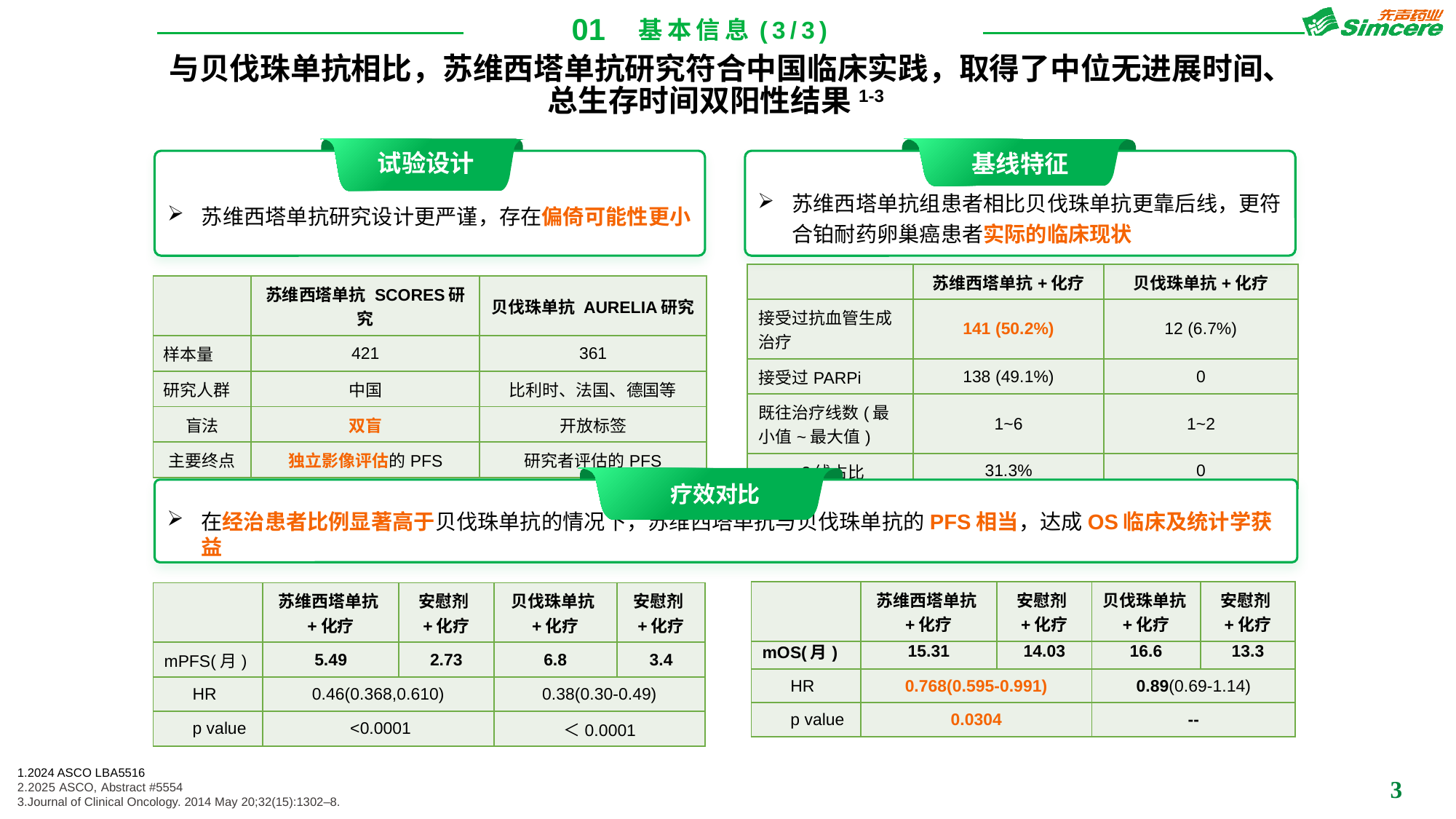

01
基本信息(3/3)
与贝伐珠单抗相比，苏维西塔单抗研究符合中国临床实践，取得了中位无进展时间、总生存时间双阳性结果1-3
试验设计

苏维西塔单抗研究设计更严谨，存在偏倚可能性更小

基线特征

苏维西塔单抗组患者相比贝伐珠单抗更靠后线，更符合铂耐药卵巢癌患者实际的临床现状

|  | 苏维西塔单抗+化疗 | 贝伐珠单抗+化疗 |
| --- | --- | --- |
| 接受过抗血管生成治疗 | 141 (50.2%) | 12 (6.7%) |
| 接受过PARPi | 138 (49.1%) | 0 |
| 既往治疗线数(最小值~最大值) | 1~6 | 1~2 |
| >=3线占比 | 31.3% | 0 |
|  | 苏维西塔单抗 SCORES研究 | 贝伐珠单抗 AURELIA研究 |
| --- | --- | --- |
| 样本量 | 421 | 361 |
| 研究人群 | 中国 | 比利时、法国、德国等 |
| 盲法 | 双盲 | 开放标签 |
| 主要终点 | 独立影像评估的PFS | 研究者评估的PFS |

疗效对比

在经治患者比例显著高于贝伐珠单抗的情况下，苏维西塔单抗与贝伐珠单抗的PFS相当，达成OS临床及统计学获益
|  | 苏维西塔单抗+化疗 | 安慰剂+化疗 | 贝伐珠单抗+化疗 | 安慰剂+化疗 |
| --- | --- | --- | --- | --- |
|  | 苏维西塔单抗+化疗 | 安慰剂+化疗 | 贝伐珠单抗+化疗 | 安慰剂+化疗 |
| --- | --- | --- | --- | --- |
| mPFS(月) | 5.49 | 2.73 | 6.8 | 3.4 |
| HR | 0.46(0.368,0.610) |  | 0.38(0.30-0.49) |  |
| p value | <0.0001 |  | ＜0.0001 |  |
| mOS(月) | 15.31 | 14.03 | 16.6 | 13.3 |
| --- | --- | --- | --- | --- |
| HR | 0.768(0.595-0.991) |  | 0.89(0.69-1.14) |  |
| p value | 0.0304 |  | -- |  |
1.2024 ASCO LBA5516
2.2025 ASCO, Abstract #5554
3.Journal of Clinical Oncology. 2014 May 20;32(15):1302–8.
3